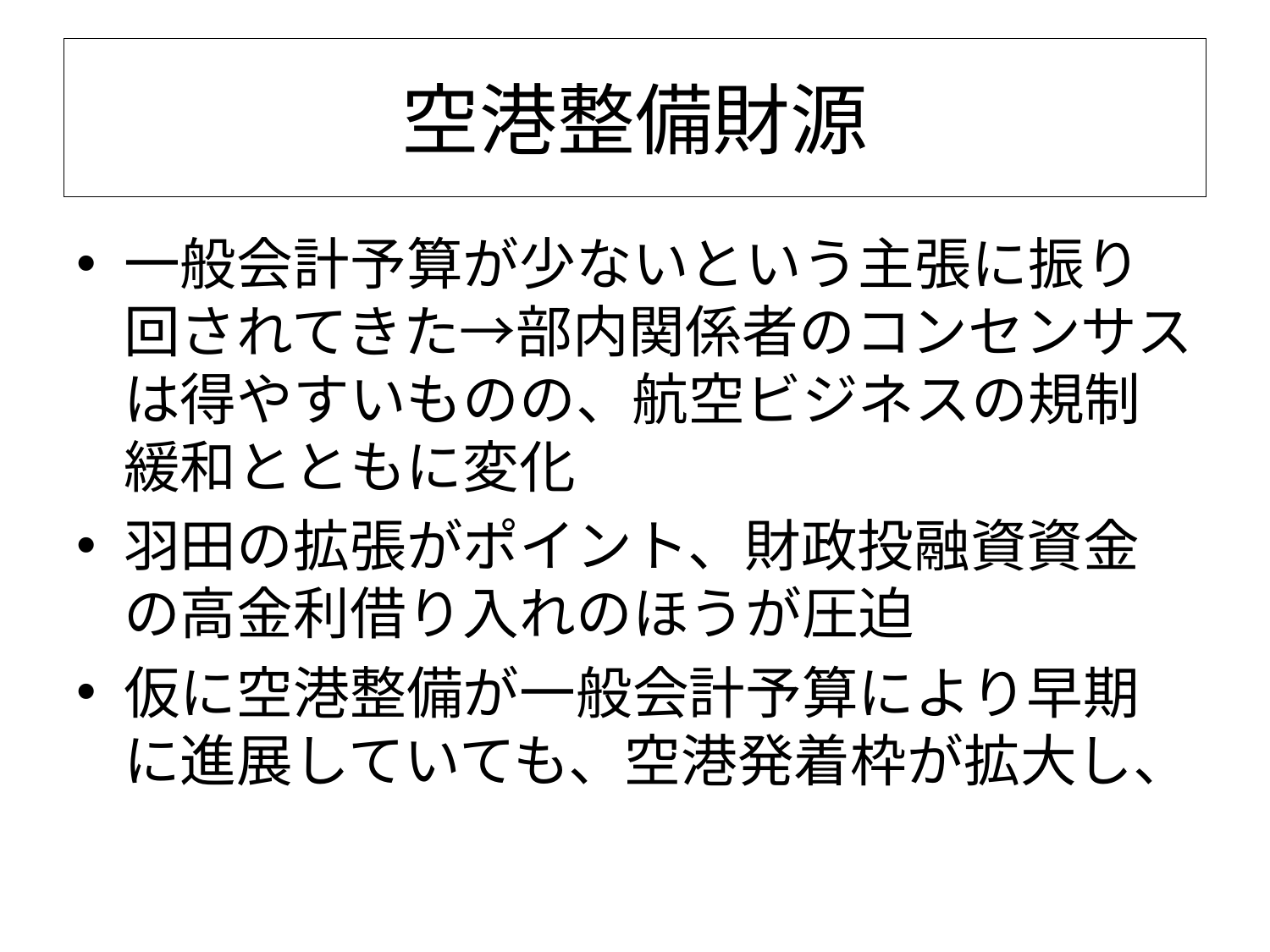

# 空港整備財源
一般会計予算が少ないという主張に振り回されてきた→部内関係者のコンセンサスは得やすいものの、航空ビジネスの規制緩和とともに変化
羽田の拡張がポイント、財政投融資資金の高金利借り入れのほうが圧迫
仮に空港整備が一般会計予算により早期に進展していても、空港発着枠が拡大し、